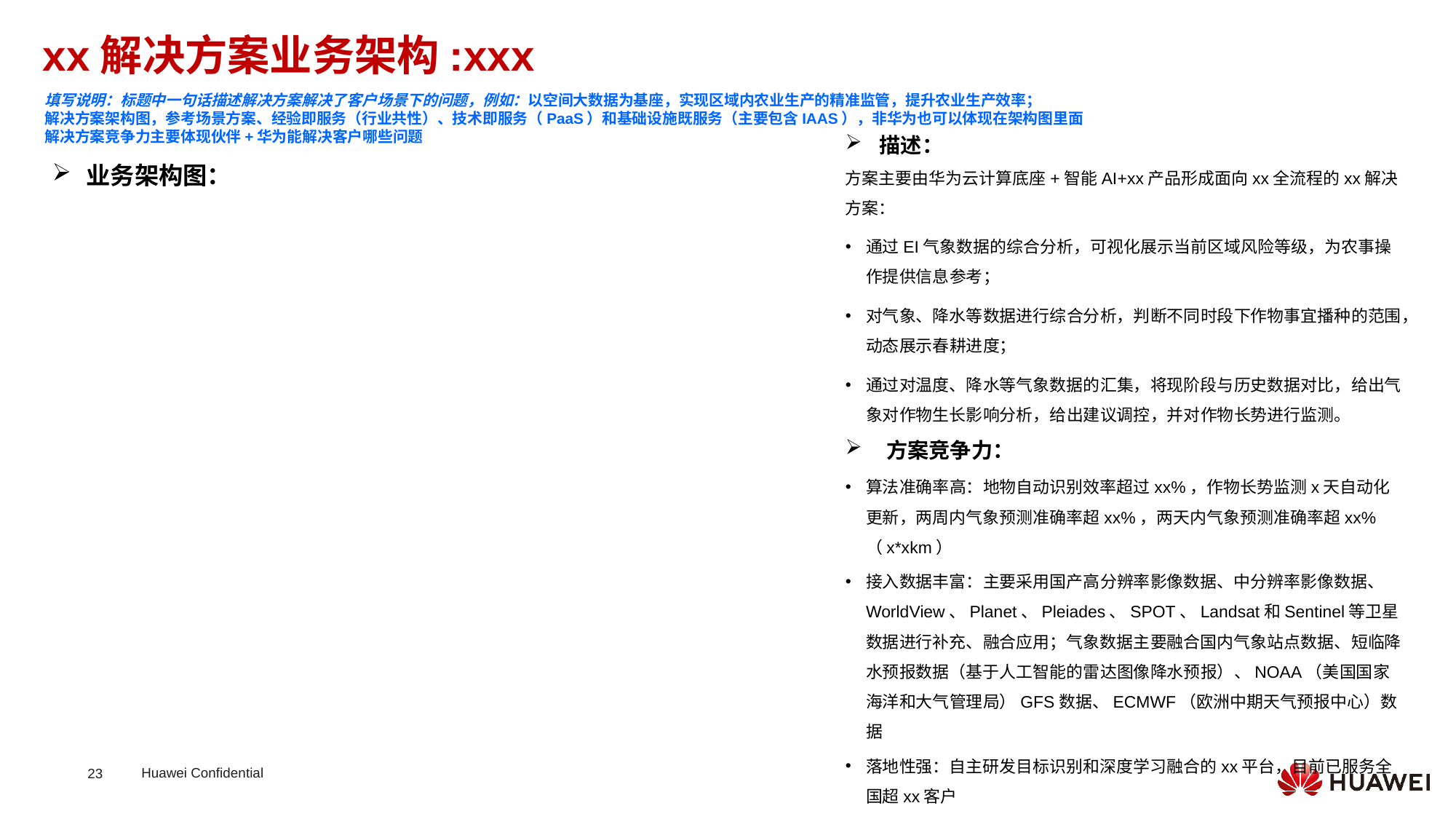

xx解决方案业务架构:xxx
填写说明：标题中一句话描述解决方案解决了客户场景下的问题，例如：以空间大数据为基座，实现区域内农业生产的精准监管，提升农业生产效率；
解决方案架构图，参考场景方案、经验即服务（行业共性）、技术即服务（PaaS）和基础设施既服务（主要包含IAAS），非华为也可以体现在架构图里面
解决方案竞争力主要体现伙伴+华为能解决客户哪些问题
描述：
方案主要由华为云计算底座+智能AI+xx产品形成面向xx全流程的xx解决方案：
通过EI气象数据的综合分析，可视化展示当前区域风险等级，为农事操作提供信息参考；
对气象、降水等数据进行综合分析，判断不同时段下作物事宜播种的范围，动态展示春耕进度；
通过对温度、降水等气象数据的汇集，将现阶段与历史数据对比，给出气象对作物生长影响分析，给出建议调控，并对作物长势进行监测。
业务架构图：
方案竞争力：
算法准确率高：地物自动识别效率超过xx%，作物长势监测x天自动化更新，两周内气象预测准确率超xx%，两天内气象预测准确率超xx%（x*xkm）
接入数据丰富：主要采用国产高分辨率影像数据、中分辨率影像数据、WorldView、Planet、Pleiades、SPOT、Landsat和Sentinel等卫星数据进行补充、融合应用；气象数据主要融合国内气象站点数据、短临降水预报数据（基于人工智能的雷达图像降水预报）、NOAA（美国国家海洋和大气管理局）GFS数据、ECMWF（欧洲中期天气预报中心）数据
落地性强：自主研发目标识别和深度学习融合的xx平台，目前已服务全国超xx客户